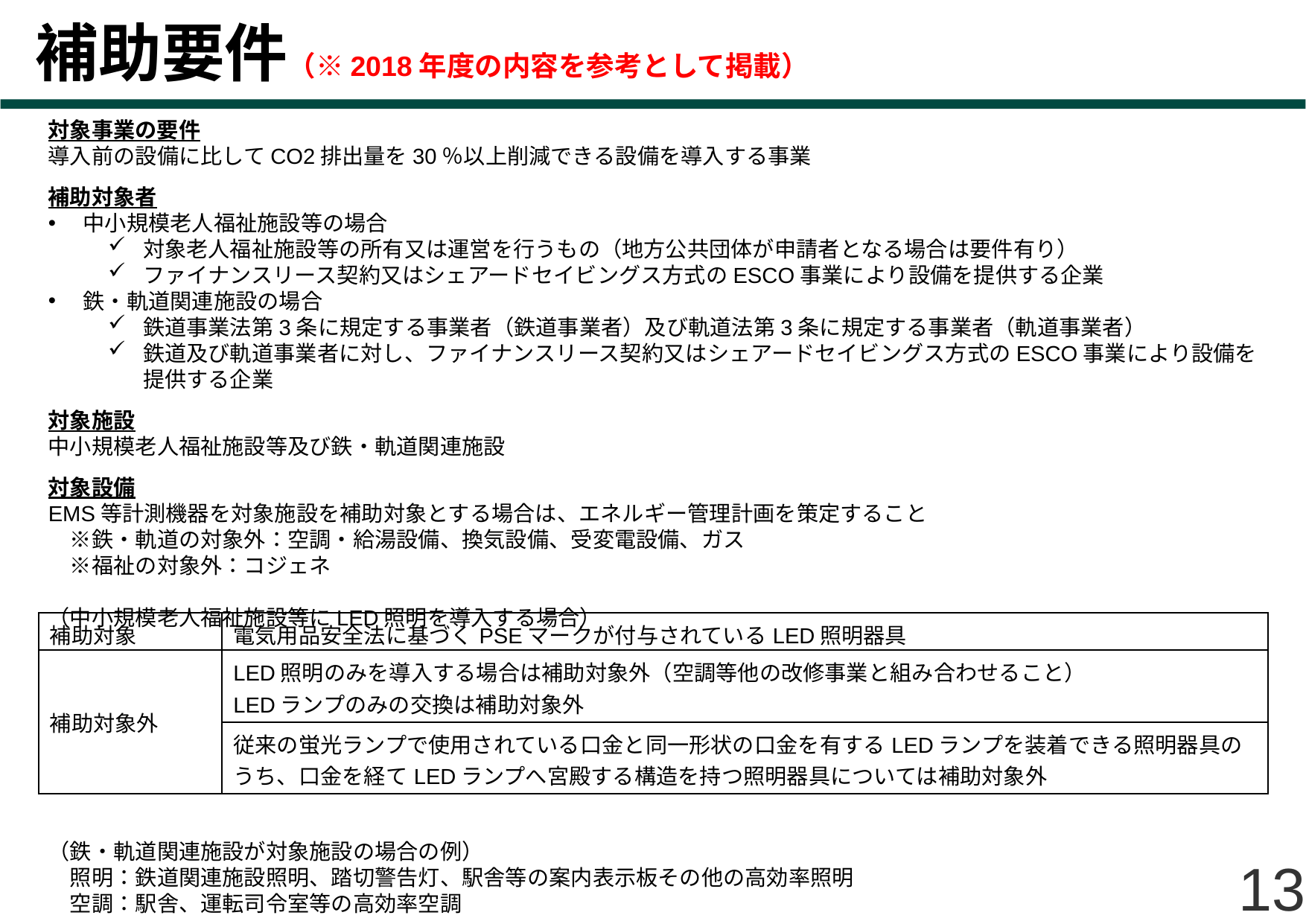

# 補助要件（※2018年度の内容を参考として掲載）
対象事業の要件
導入前の設備に比してCO2排出量を30％以上削減できる設備を導入する事業

補助対象者
中小規模老人福祉施設等の場合
対象老人福祉施設等の所有又は運営を行うもの（地方公共団体が申請者となる場合は要件有り）
ファイナンスリース契約又はシェアードセイビングス方式のESCO事業により設備を提供する企業
鉄・軌道関連施設の場合
鉄道事業法第3条に規定する事業者（鉄道事業者）及び軌道法第3条に規定する事業者（軌道事業者）
鉄道及び軌道事業者に対し、ファイナンスリース契約又はシェアードセイビングス方式のESCO事業により設備を提供する企業

対象施設
中小規模老人福祉施設等及び鉄・軌道関連施設

対象設備
EMS等計測機器を対象施設を補助対象とする場合は、エネルギー管理計画を策定すること
　※鉄・軌道の対象外：空調・給湯設備、換気設備、受変電設備、ガス
　※福祉の対象外：コジェネ

（中小規模老人福祉施設等にLED照明を導入する場合）

（鉄・軌道関連施設が対象施設の場合の例）
　照明：鉄道関連施設照明、踏切警告灯、駅舎等の案内表示板その他の高効率照明
　空調：駅舎、運転司令室等の高効率空調
| 補助対象 | 電気用品安全法に基づくPSEマークが付与されているLED照明器具 |
| --- | --- |
| 補助対象外 | LED照明のみを導入する場合は補助対象外（空調等他の改修事業と組み合わせること） LEDランプのみの交換は補助対象外 |
|  | 従来の蛍光ランプで使用されている口金と同一形状の口金を有するLEDランプを装着できる照明器具のうち、口金を経てLEDランプへ宮殿する構造を持つ照明器具については補助対象外 |